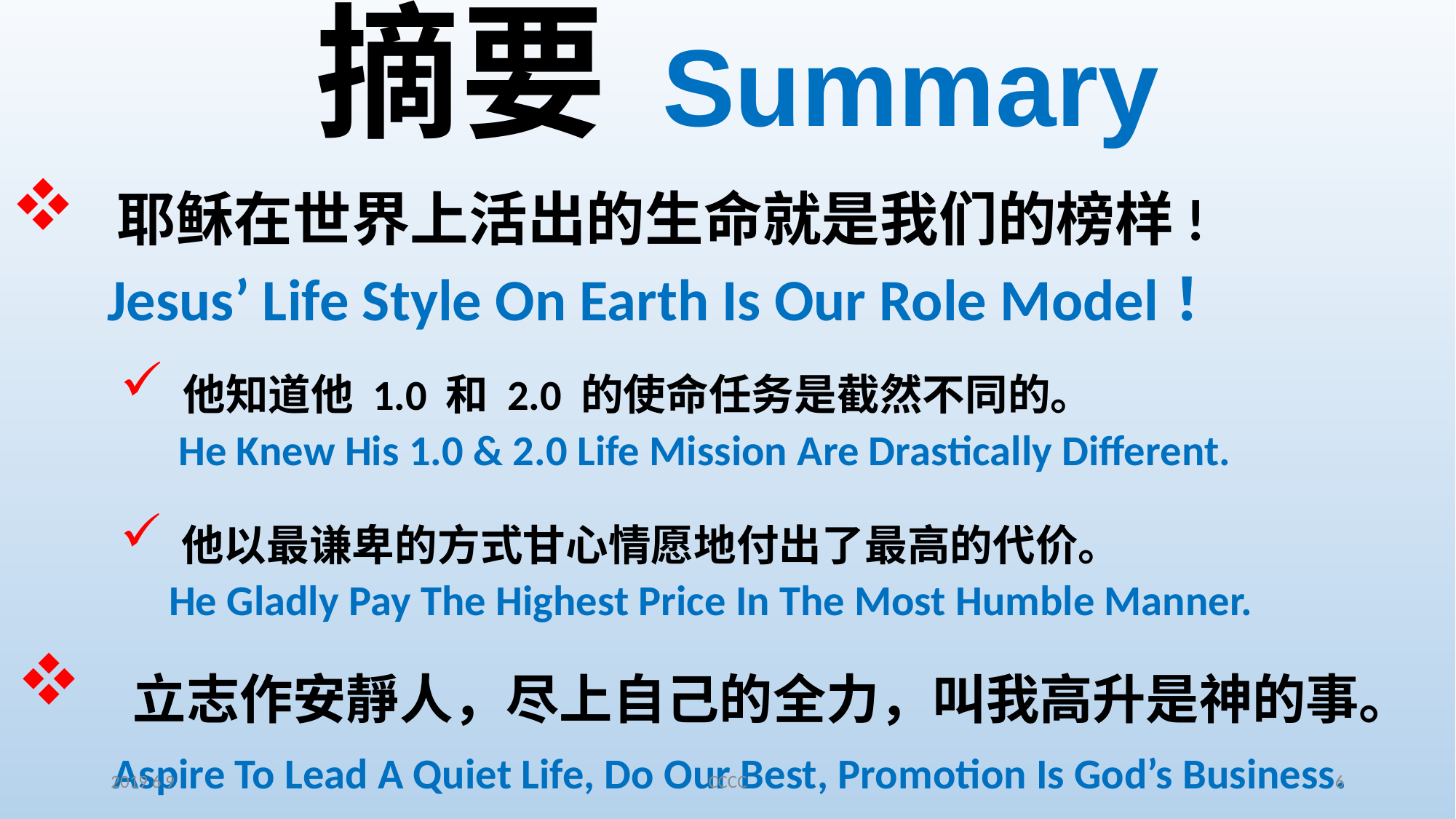

# 摘要   Summary
  耶稣在世界上活出的生命就是我们的榜样!
        Jesus’ Life Style On Earth Is Our Role Model！

 他知道他 1.0 和 2.0 的使命任务是截然不同的。
      He Knew His 1.0 & 2.0 Life Mission Are Drastically Different.

 他以最谦卑的方式甘心情愿地付出了最高的代价。
     He Gladly Pay The Highest Price In The Most Humble Manner.

  立志作安靜人，尽上自己的全力，叫我高升是神的事。
        Aspire To Lead A Quiet Life, Do Our Best, Promotion Is God’s Business.

2019 6 9
CCCC
6